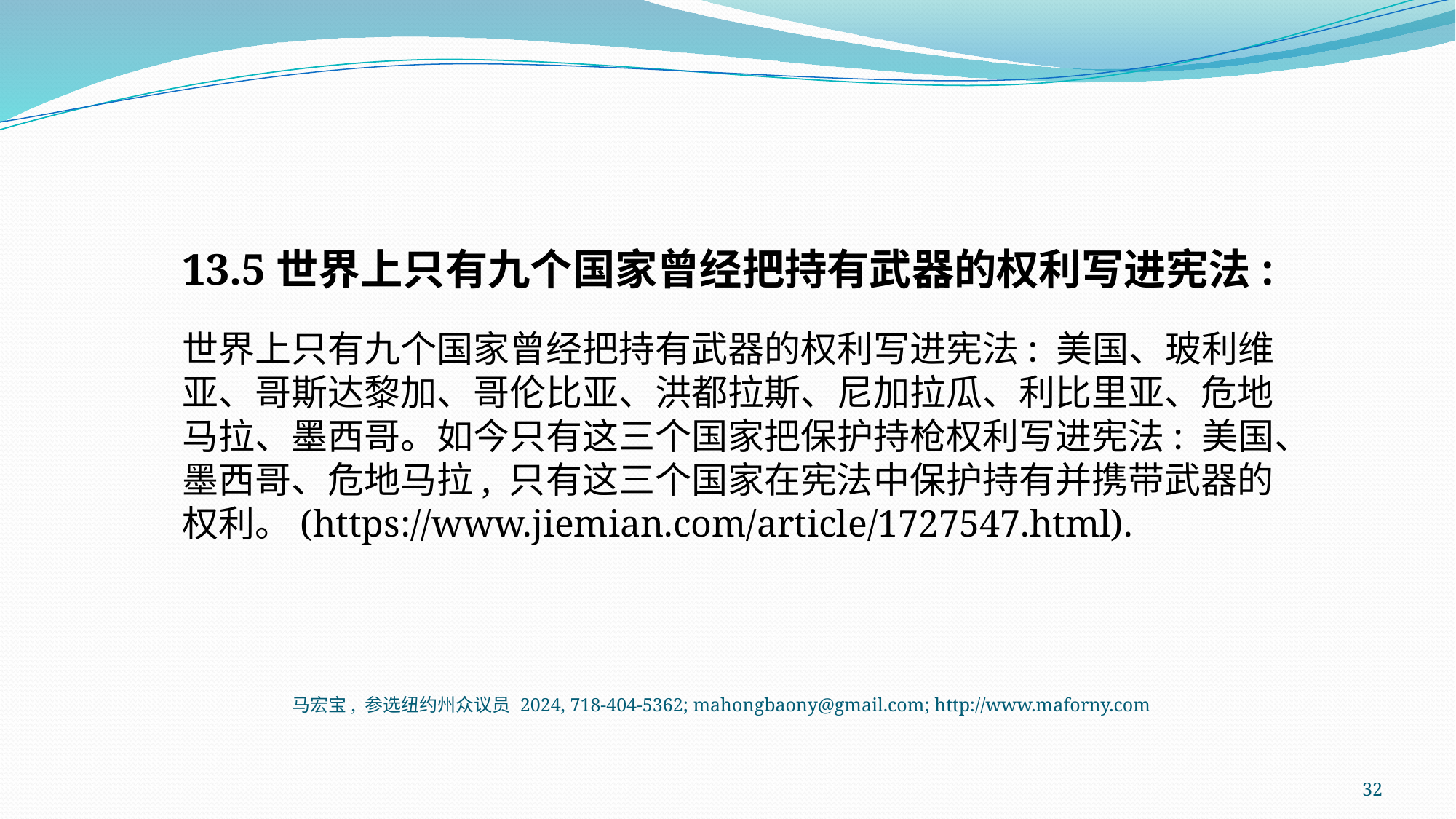

13.5世界上只有九个国家曾经把持有武器的权利写进宪法:

世界上只有九个国家曾经把持有武器的权利写进宪法: 美国、玻利维亚、哥斯达黎加、哥伦比亚、洪都拉斯、尼加拉瓜、利比里亚、危地马拉、墨西哥。如今只有这三个国家把保护持枪权利写进宪法: 美国、墨西哥、危地马拉, 只有这三个国家在宪法中保护持有并携带武器的权利。(https://www.jiemian.com/article/1727547.html).
马宏宝, 参选纽约州众议员 2024, 718-404-5362; mahongbaony@gmail.com; http://www.maforny.com
32